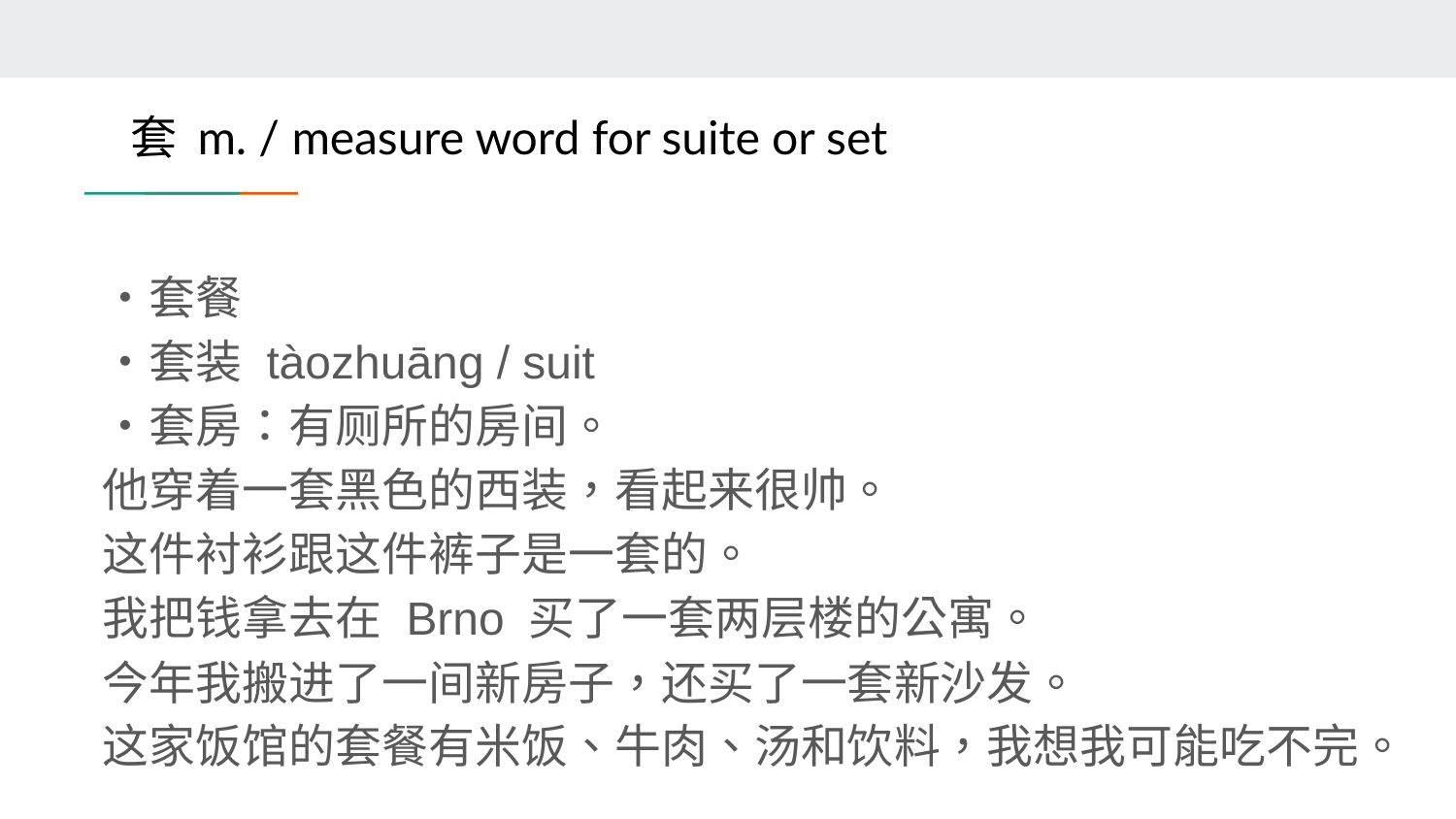

# 套 m. / measure word for suite or set
・套餐
・套装 tàozhuāng / suit
・套房：有厕所的房间。
他穿着一套黑色的西装，看起来很帅。
这件衬衫跟这件裤子是一套的。
我把钱拿去在 Brno 买了一套两层楼的公寓。
今年我搬进了一间新房子，还买了一套新沙发。
这家饭馆的套餐有米饭、牛肉、汤和饮料，我想我可能吃不完。